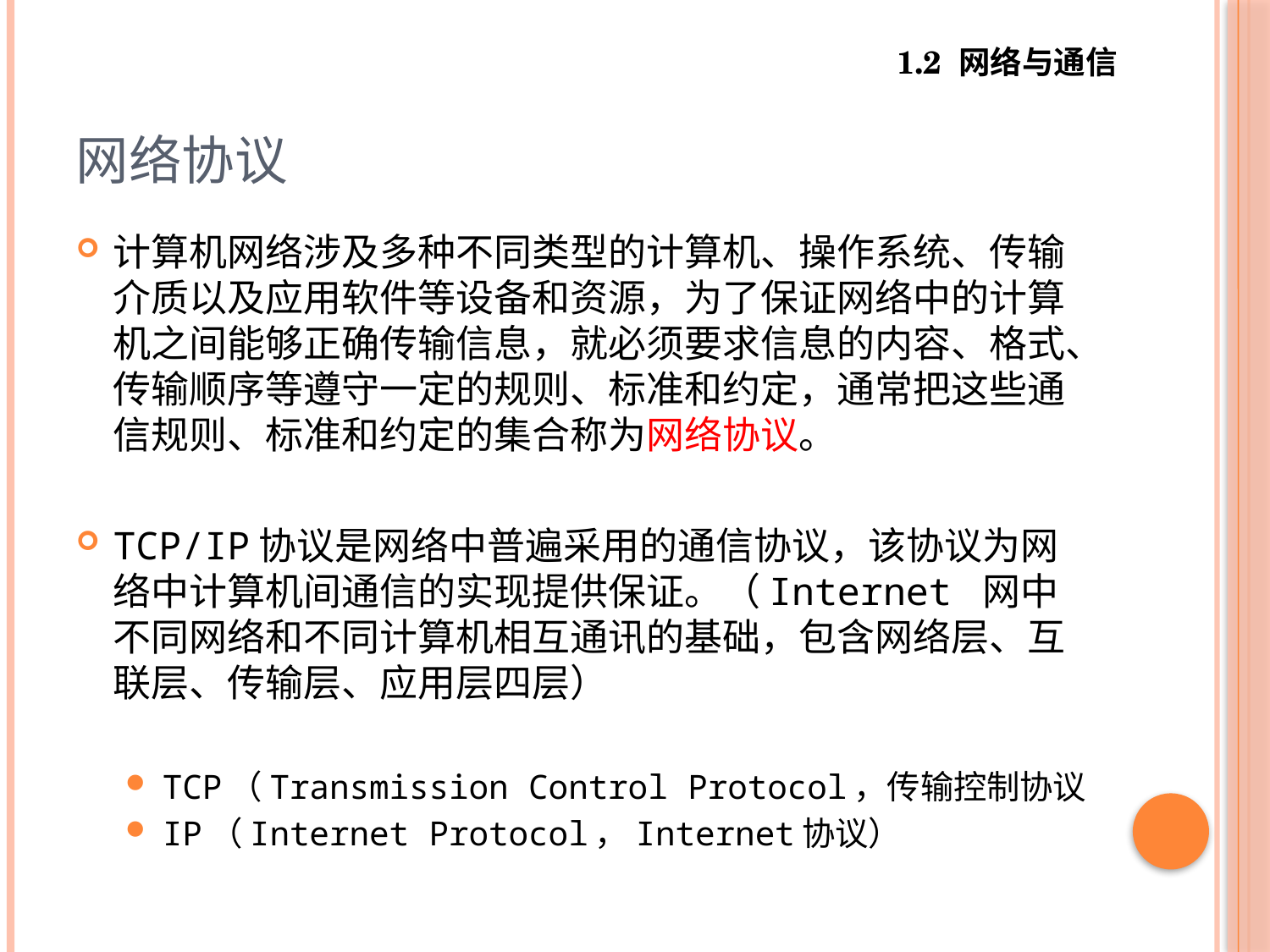

1.2 网络与通信
# 网络协议
计算机网络涉及多种不同类型的计算机、操作系统、传输介质以及应用软件等设备和资源，为了保证网络中的计算机之间能够正确传输信息，就必须要求信息的内容、格式、传输顺序等遵守一定的规则、标准和约定，通常把这些通信规则、标准和约定的集合称为网络协议。

TCP/IP协议是网络中普遍采用的通信协议，该协议为网络中计算机间通信的实现提供保证。（Internet 网中不同网络和不同计算机相互通讯的基础，包含网络层、互联层、传输层、应用层四层）

TCP（Transmission Control Protocol，传输控制协议
IP（Internet Protocol，Internet协议）